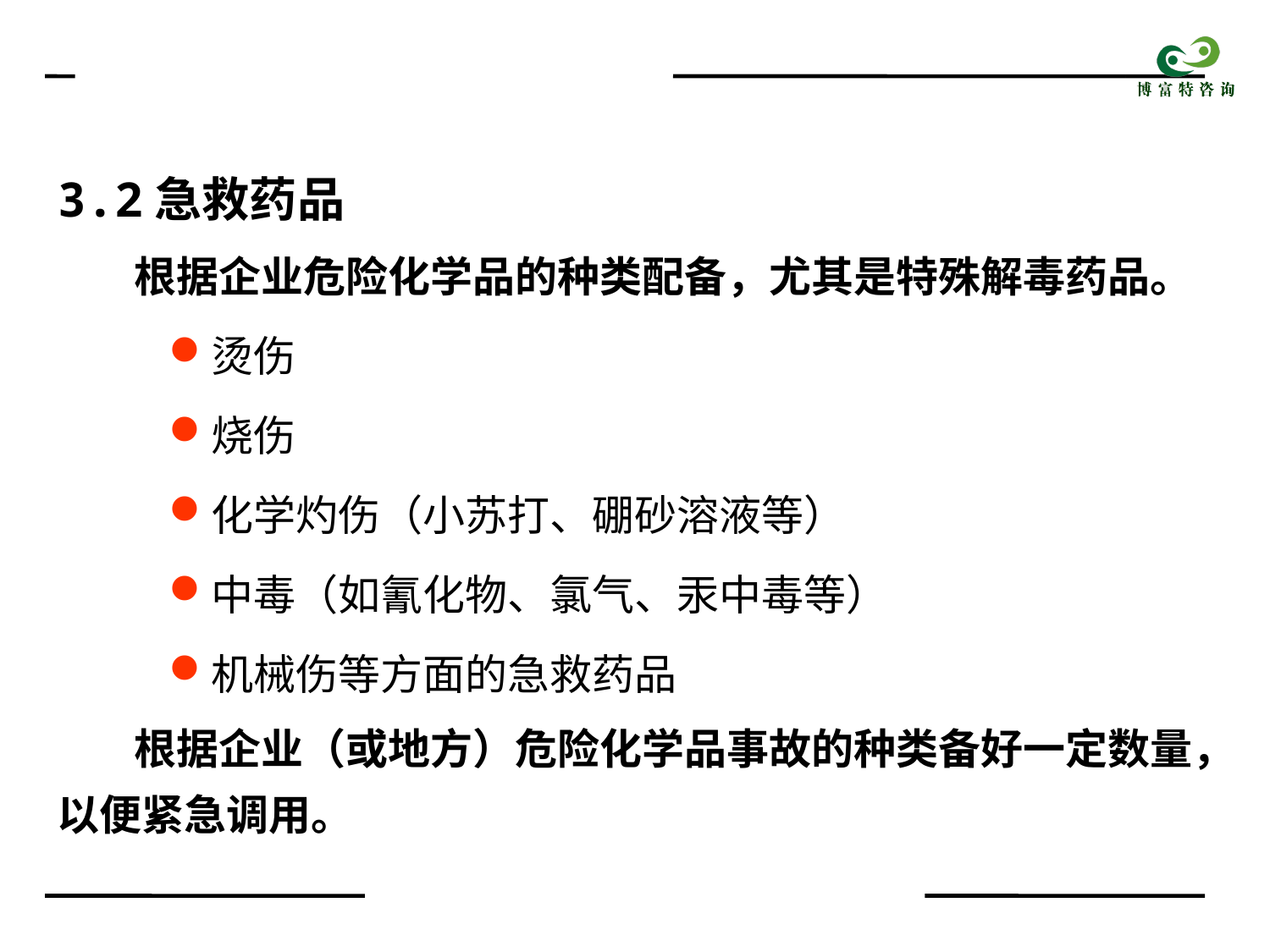

3.2急救药品
       根据企业危险化学品的种类配备，尤其是特殊解毒药品。
烫伤
烧伤
化学灼伤（小苏打、硼砂溶液等）
中毒（如氰化物、氯气、汞中毒等）
机械伤等方面的急救药品
       根据企业（或地方）危险化学品事故的种类备好一定数量，以便紧急调用。